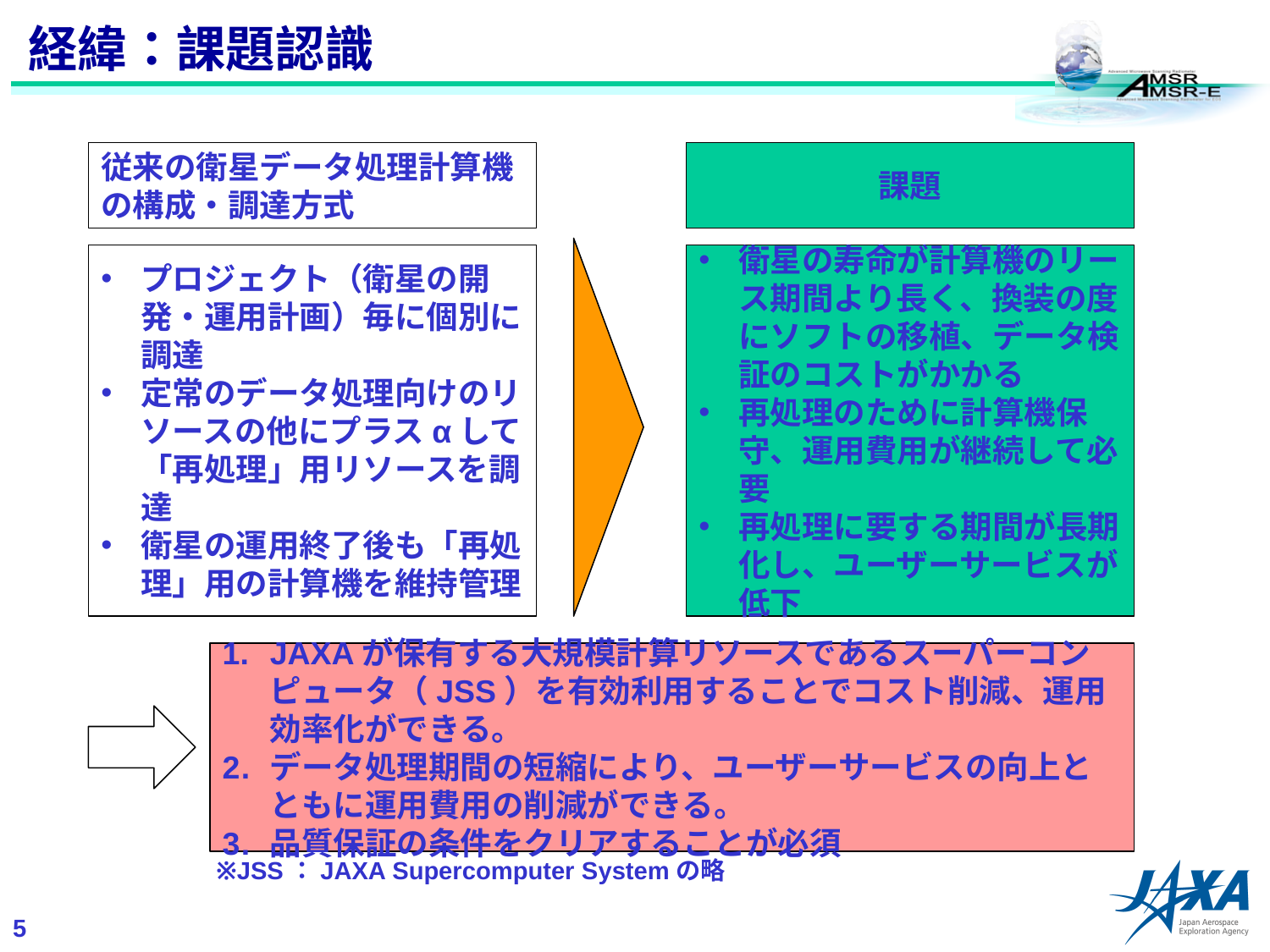

経緯：課題認識
従来の衛星データ処理計算機の構成・調達方式
課題

プロジェクト（衛星の開発・運用計画）毎に個別に調達
定常のデータ処理向けのリソースの他にプラスαして「再処理」用リソースを調達
衛星の運用終了後も「再処理」用の計算機を維持管理
衛星の寿命が計算機のリース期間より長く、換装の度にソフトの移植、データ検証のコストがかかる
再処理のために計算機保守、運用費用が継続して必要
再処理に要する期間が長期化し、ユーザーサービスが低下

JAXAが保有する大規模計算リソースであるスーパーコンピュータ（JSS）を有効利用することでコスト削減、運用効率化ができる。
データ処理期間の短縮により、ユーザーサービスの向上とともに運用費用の削減ができる。
品質保証の条件をクリアすることが必須

※JSS：JAXA Supercomputer Systemの略
5